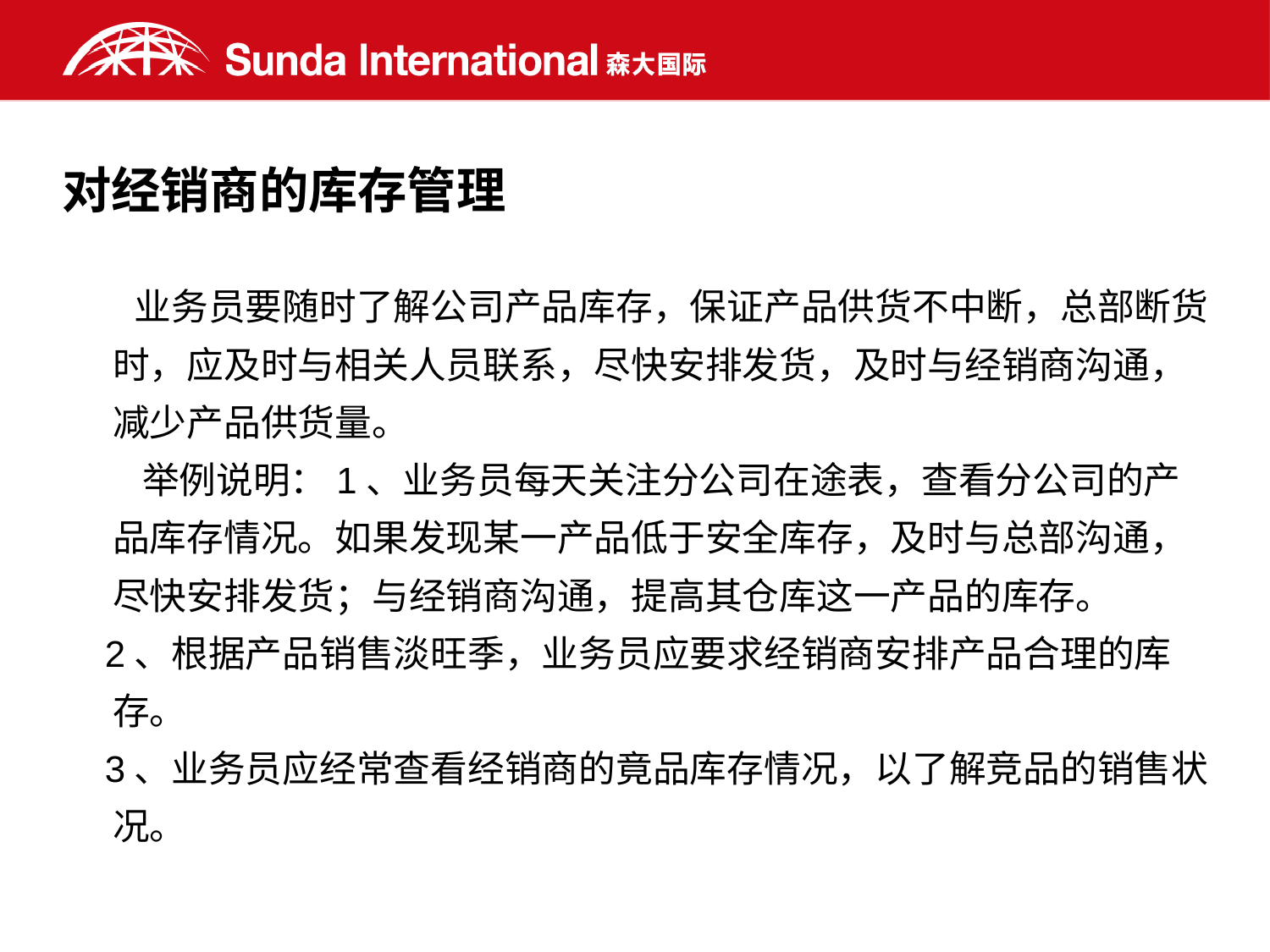

# 对经销商的库存管理
     业务员要随时了解公司产品库存，保证产品供货不中断，总部断货时，应及时与相关人员联系，尽快安排发货，及时与经销商沟通，减少产品供货量。
      举例说明：1、业务员每天关注分公司在途表，查看分公司的产品库存情况。如果发现某一产品低于安全库存，及时与总部沟通，尽快安排发货；与经销商沟通，提高其仓库这一产品的库存。
  2、根据产品销售淡旺季，业务员应要求经销商安排产品合理的库存。
  3、业务员应经常查看经销商的竟品库存情况，以了解竞品的销售状况。